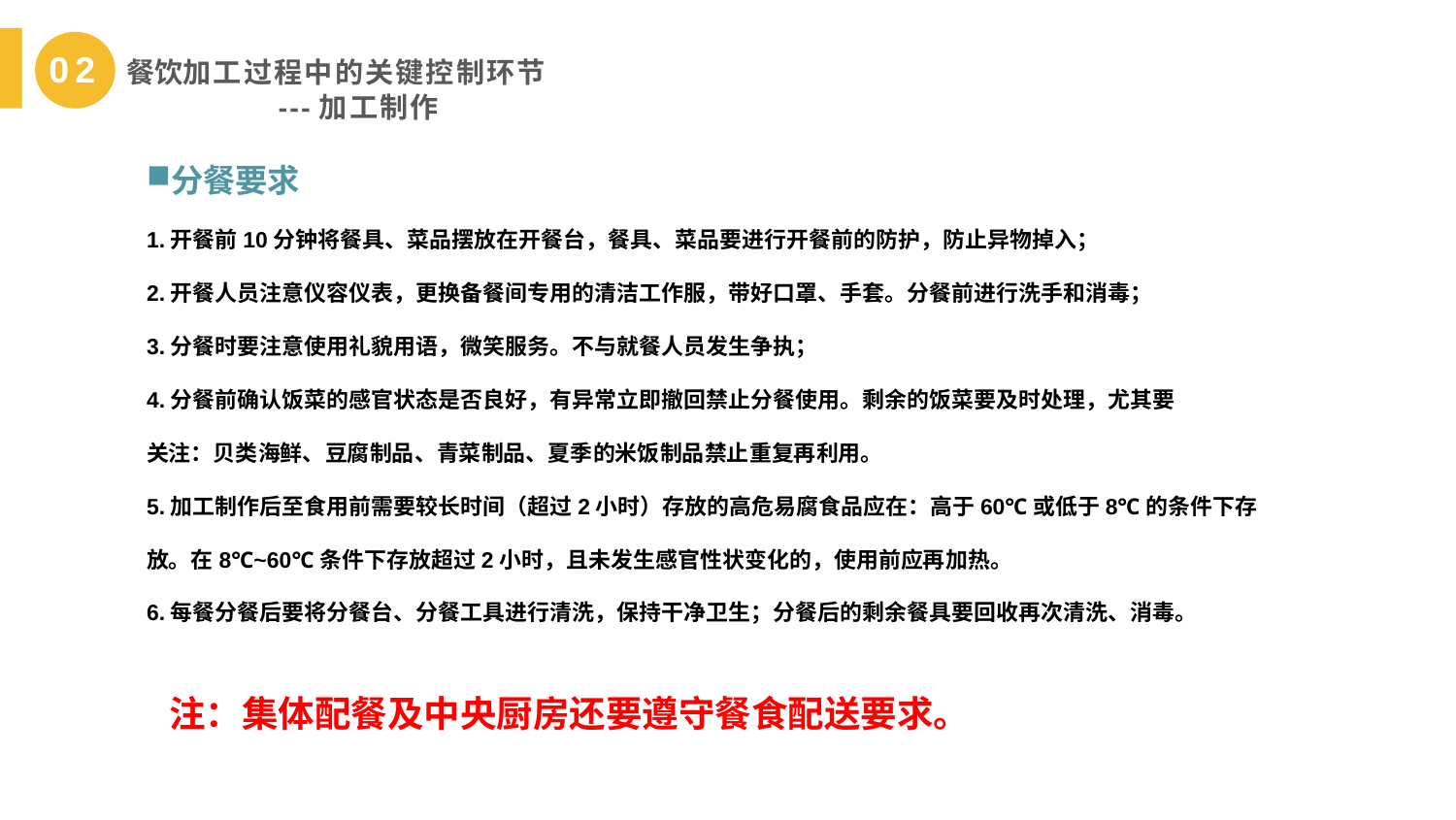

02 餐饮加工过程中的关键控制环节
                          ---加工制作

分餐要求
1.开餐前10分钟将餐具、菜品摆放在开餐台，餐具、菜品要进行开餐前的防护，防止异物掉入；
2.开餐人员注意仪容仪表，更换备餐间专用的清洁工作服，带好口罩、手套。分餐前进行洗手和消毒；
3.分餐时要注意使用礼貌用语，微笑服务。不与就餐人员发生争执；
4.分餐前确认饭菜的感官状态是否良好，有异常立即撤回禁止分餐使用。剩余的饭菜要及时处理，尤其要
关注：贝类海鲜、豆腐制品、青菜制品、夏季的米饭制品禁止重复再利用。
5.加工制作后至食用前需要较长时间（超过2小时）存放的高危易腐食品应在：高于60℃或低于8℃的条件下存放。在8℃~60℃条件下存放超过2小时，且未发生感官性状变化的，使用前应再加热。
6.每餐分餐后要将分餐台、分餐工具进行清洗，保持干净卫生；分餐后的剩余餐具要回收再次清洗、消毒。

注：集体配餐及中央厨房还要遵守餐食配送要求。